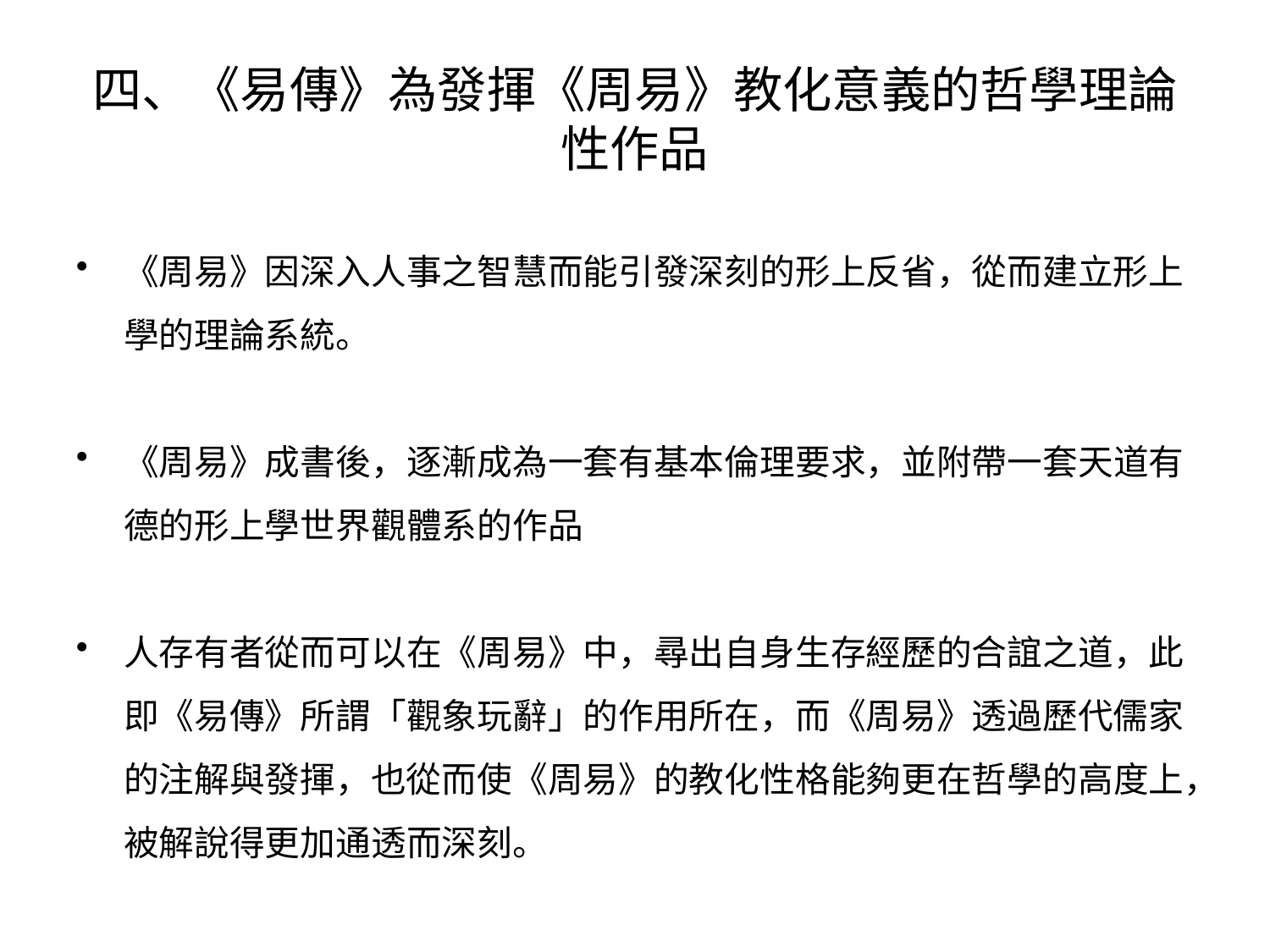

# 四、《易傳》為發揮《周易》教化意義的哲學理論性作品
《周易》因深入人事之智慧而能引發深刻的形上反省，從而建立形上學的理論系統。

《周易》成書後，逐漸成為一套有基本倫理要求，並附帶一套天道有德的形上學世界觀體系的作品

人存有者從而可以在《周易》中，尋出自身生存經歷的合誼之道，此即《易傳》所謂「觀象玩辭」的作用所在，而《周易》透過歷代儒家的注解與發揮，也從而使《周易》的教化性格能夠更在哲學的高度上，被解說得更加通透而深刻。